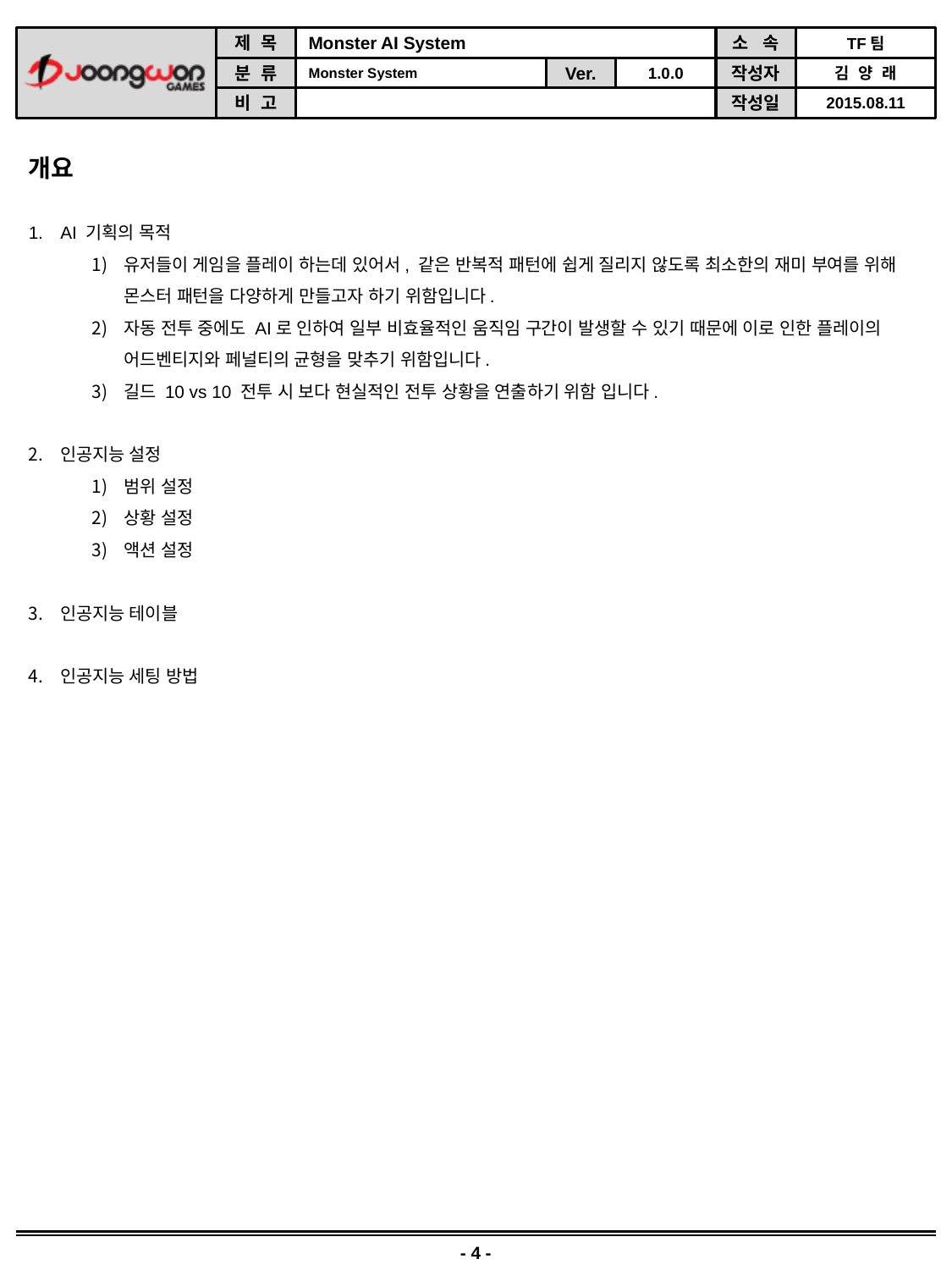

개요
AI 기획의 목적
유저들이 게임을 플레이 하는데 있어서, 같은 반복적 패턴에 쉽게 질리지 않도록 최소한의 재미 부여를 위해 몬스터 패턴을 다양하게 만들고자 하기 위함입니다.
자동 전투 중에도 AI로 인하여 일부 비효율적인 움직임 구간이 발생할 수 있기 때문에 이로 인한 플레이의 어드벤티지와 페널티의 균형을 맞추기 위함입니다.
길드 10 vs 10 전투 시 보다 현실적인 전투 상황을 연출하기 위함 입니다.

인공지능 설정
범위 설정
상황 설정
액션 설정

인공지능 테이블

인공지능 세팅 방법
- 4 -